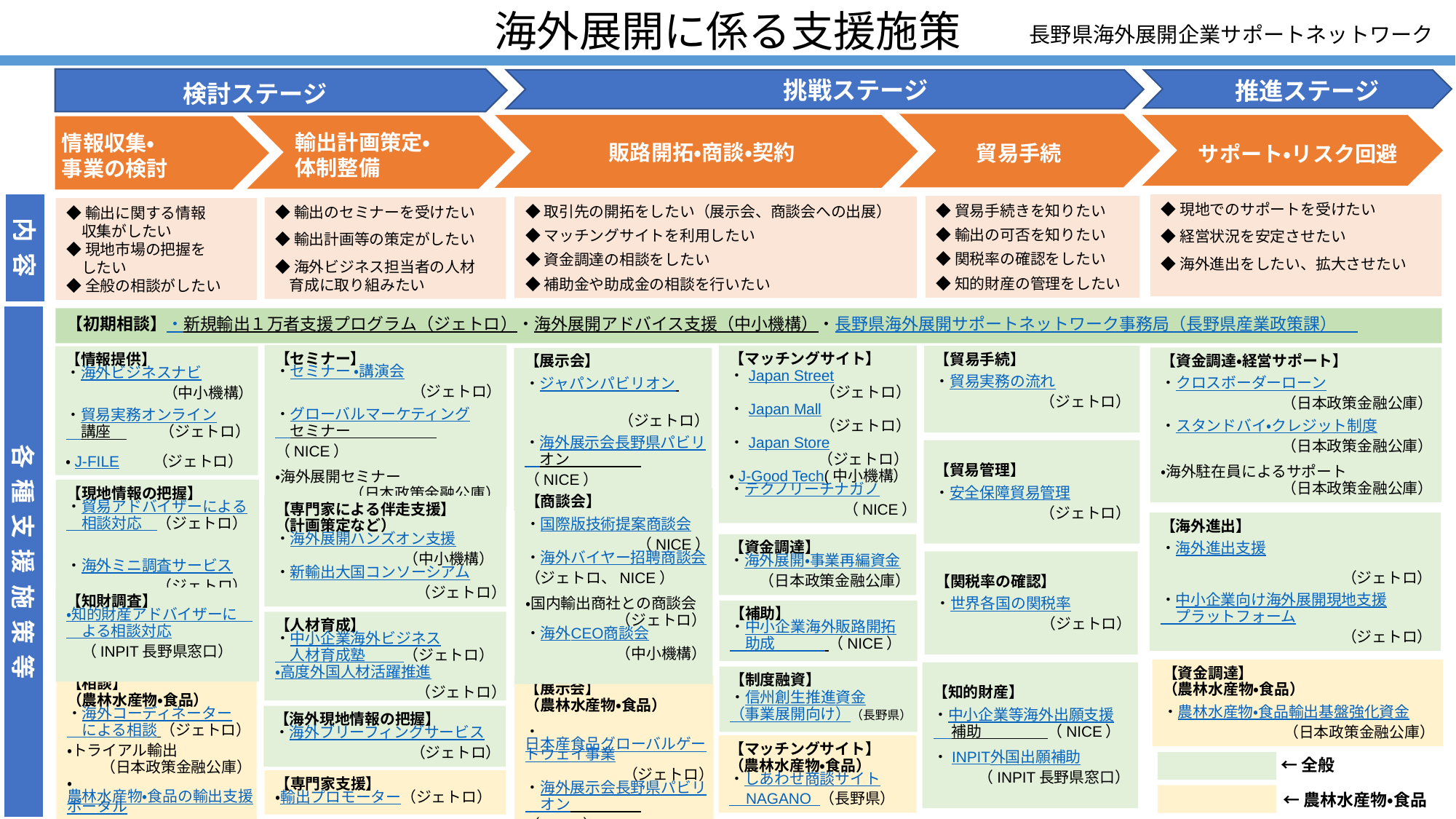

海外展開に係る支援施策
長野県海外展開企業サポートネットワーク

検討ステージ

挑戦ステージ

推進ステージ

貿易手続

サポート・リスク回避

販路開拓・商談・契約

輸出計画策定・
体制整備

情報収集・
事業の検討
◆現地でのサポートを受けたい
◆経営状況を安定させたい
◆海外進出をしたい、拡大させたい

内  容
◆貿易手続きを知りたい
◆輸出の可否を知りたい
◆関税率の確認をしたい
◆知的財産の管理をしたい
◆取引先の開拓をしたい（展示会、商談会への出展）
◆マッチングサイトを利用したい
◆資金調達の相談をしたい
◆補助金や助成金の相談を行いたい
◆輸出のセミナーを受けたい
◆輸出計画等の策定がしたい
◆海外ビジネス担当者の人材
   育成に取り組みたい
◆輸出に関する情報
　収集がしたい
◆現地市場の把握を
　したい
◆全般の相談がしたい
各  種  支  援  施  策  等
【初期相談】・新規輸出１万者支援プログラム（ジェトロ）・海外展開アドバイス支援（中小機構）・長野県海外展開サポートネットワーク事務局（長野県産業政策課）
【セミナー】
・セミナー ・講演会
　　　　　　　　　（ジェトロ）
・グローバルマーケティング
　セミナー   　　　　　（NICE）
・海外展開セミナー
　    　　　（日本政策金融公庫）
【マッチングサイト】
・Japan Street
　　　　　　（ジェトロ）
・Japan Mall
　　　　　　（ジェトロ）
・Japan Store
      　　　　 （ジェトロ）
・J-Good Tech(中小機構）
・テクノリーチナガノ
（NICE）
【貿易手続】
・貿易実務の流れ
　　　　　　　（ジェトロ）

【情報提供】
・海外ビジネスナビ
（中小機構）
・貿易実務オンライン
　講座　　　 （ジェトロ）
・J-FILE　　 （ジェトロ）
【資金調達・経営サポート】
・クロスボーダーローン
　　　　　　　　（日本政策金融公庫）
・スタンドバイ・クレジット制度
　　　　　　　　（日本政策金融公庫）
・海外駐在員によるサポート
　　　　　　　　（日本政策金融公庫）
【展示会】
・ジャパンパビリオン
　　　　　　 （ジェトロ）
・海外展示会長野県パビリ
　オン　　　　   （NICE）

【貿易管理】
・安全保障貿易管理
　　　　　　　（ジェトロ）

【現地情報の把握】
・貿易アドバイザーによる
　相談対応　（ジェトロ）
・海外ミニ調査サービス
　　　　　　（ジェトロ）
【商談会】
・国際版技術提案商談会
　　　　　　      （NICE）
・海外バイヤー招聘商談会
（ジェトロ、NICE）
・国内輸出商社との商談会
　　　　　　（ジェトロ）
・海外CEO商談会
　　　　　　（中小機構）
【専門家による伴走支援】
（計画策定など）
・海外展開ハンズオン支援
　　　　　　           （中小機構）
・新輸出大国コンソーシアム
（ジェトロ）
【海外進出】
・海外進出支援
　　　　　　　　　　　　（ジェトロ）
・中小企業向け海外展開現地支援
　プラットフォーム
　　　　　　　　　　　　（ジェトロ）
【資金調達】
・海外展開・事業再編資金
　　（日本政策金融公庫）

【関税率の確認】
・世界各国の関税率
　　　　　　　（ジェトロ）

農水産物・食品
【知財調査】
・知的財産アドバイザーに
　よる相談対応
　（INPIT長野県窓口）
【補助】
・中小企業海外販路開拓
　助成          　 （NICE）
【人材育成】
・中小企業海外ビジネス
　人材育成塾           （ジェトロ）
・高度外国人材活躍推進
（ジェトロ）
【資金調達】
（農林水産物・食品）
・農林水産物・食品輸出基盤強化資金
　　　　　　　　（日本政策金融公庫）

【知的財産】
・中小企業等海外出願支援
　 補助                   （NICE）
・INPIT外国出願補助
　　　（INPIT長野県窓口）

【制度融資】
・信州創生推進資金
（事業展開向け）（長野県）
【相談】
（農林水産物・食品）
・海外コーディネーター
　による相談 （ジェトロ）
・トライアル輸出
　　 （日本政策金融公庫）
・農林水産物・食品の輸出支援ポータル（ジェトロ）
【展示会】
（農林水産物・食品）
・日本産食品グローバルゲートウェイ事業
（ジェトロ）
・海外展示会長野県パビリ
　オン　　　　   （NICE）
【海外現地情報の把握】
・海外ブリーフィングサービス
　　　　　　　　　（ジェトロ）
【マッチングサイト】
（農林水産物・食品）
・しあわせ商談サイト
    NAGANO  （長野県）

←全般
【専門家支援】
・輸出プロモーター（ジェトロ）

←農林水産物・食品